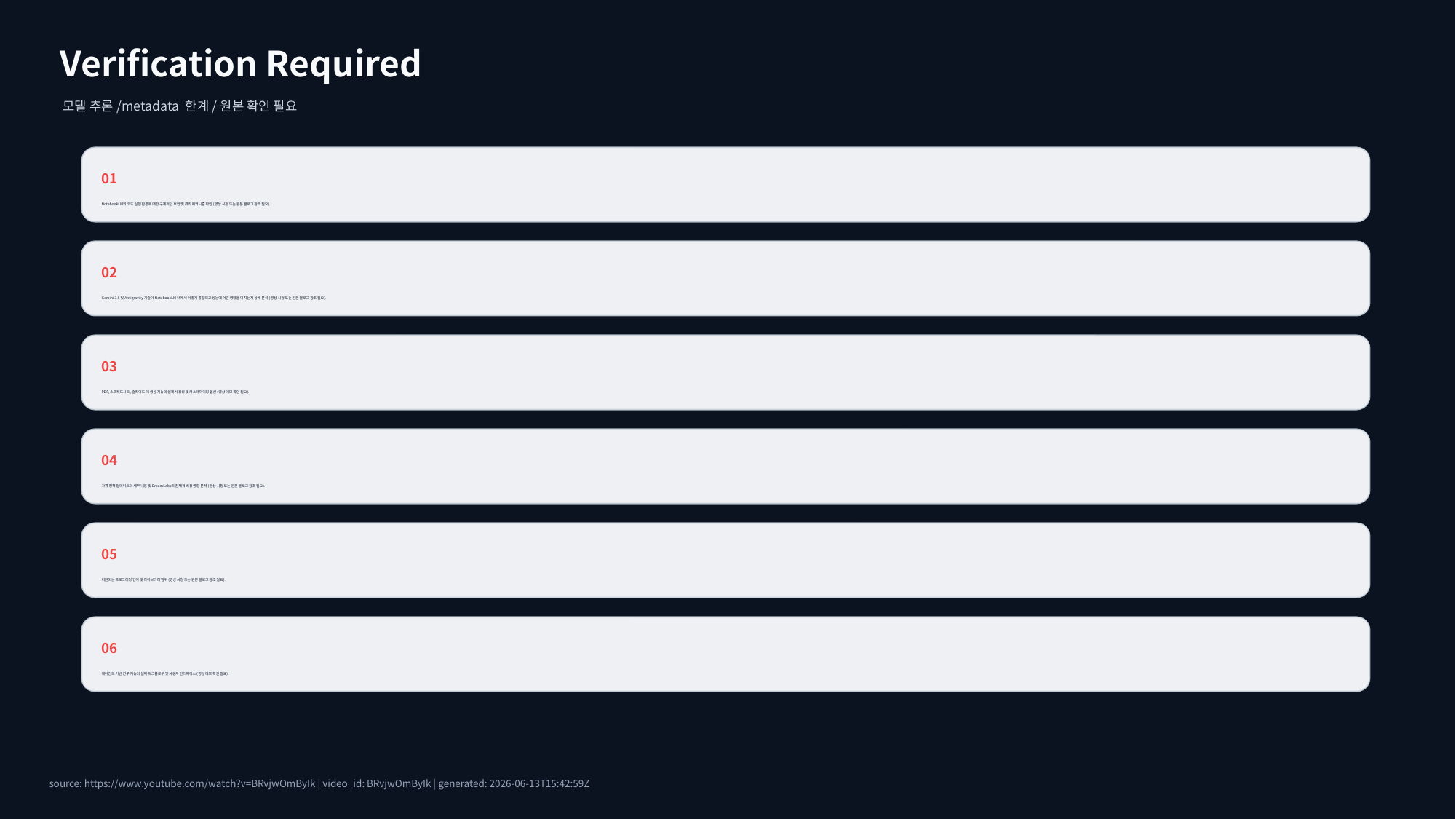

Verification Required
모델 추론/metadata 한계/원본 확인 필요

01
NotebookLM의 코드 실행 환경에 대한 구체적인 보안 및 격리 메커니즘 확인 (영상 시청 또는 원본 블로그 참조 필요).

02
Gemini 3.5 및 Antigravity 기술이 NotebookLM 내에서 어떻게 통합되고 성능에 어떤 영향을 미치는지 상세 분석 (영상 시청 또는 원본 블로그 참조 필요).

03
PDF, 스프레드시트, 슬라이드 덱 생성 기능의 실제 사용성 및 커스터마이징 옵션 (영상 데모 확인 필요).

04
가격 정책 업데이트의 세부 내용 및 DreamLabs의 잠재적 비용 영향 분석 (영상 시청 또는 원본 블로그 참조 필요).

05
지원되는 프로그래밍 언어 및 라이브러리 범위 (영상 시청 또는 원본 블로그 참조 필요).

06
에이전트 기반 연구 기능의 실제 워크플로우 및 사용자 인터페이스 (영상 데모 확인 필요).
source: https://www.youtube.com/watch?v=BRvjwOmByIk | video_id: BRvjwOmByIk | generated: 2026-06-13T15:42:59Z